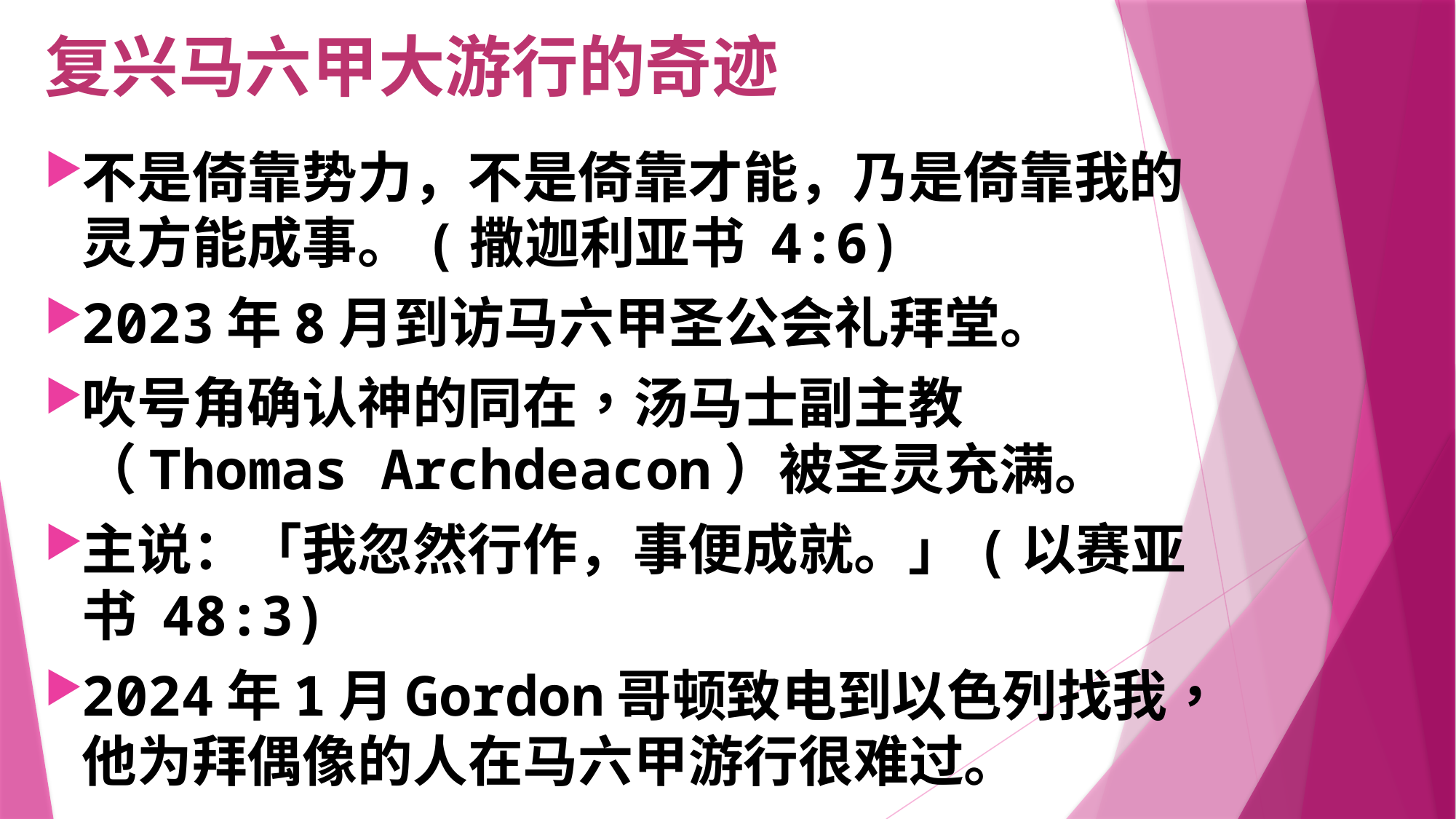

# 复兴马六甲大游行的奇迹
不是倚靠势力，不是倚靠才能，乃是倚靠我的灵方能成事。(撒迦利亚书 4:6)
2023年8月到访马六甲圣公会礼拜堂。
吹号角确认神的同在，汤马士副主教（Thomas Archdeacon）被圣灵充满。
主说：「我忽然行作，事便成就。」(以赛亚书 48:3)
2024年1月Gordon哥顿致电到以色列找我，他为拜偶像的人在马六甲游行很难过。